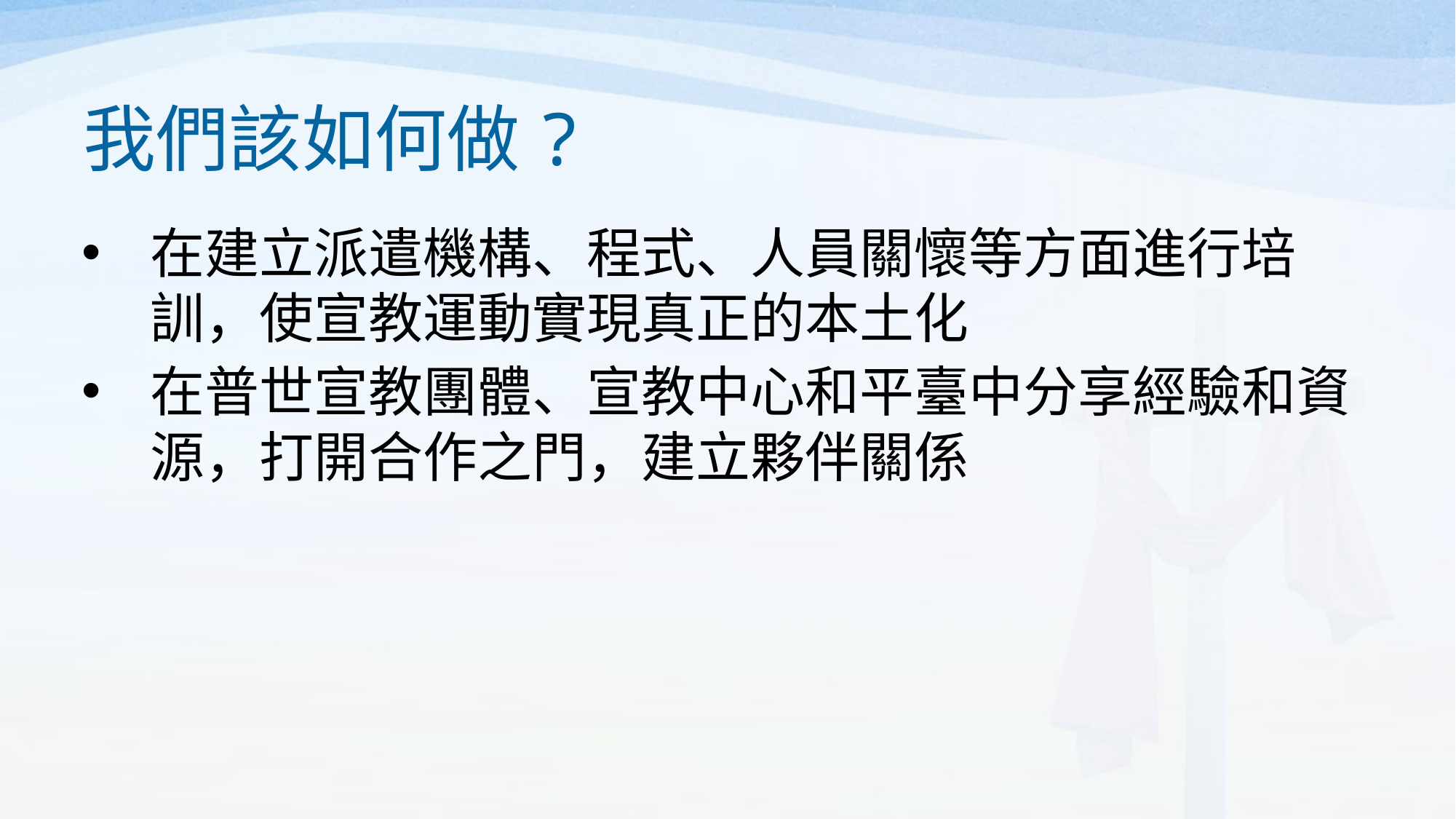

# 我們該如何做?
在建立派遣機構、程式、人員關懷等方面進行培訓，使宣教運動實現真正的本土化
在普世宣教團體、宣教中心和平臺中分享經驗和資源，打開合作之門，建立夥伴關係